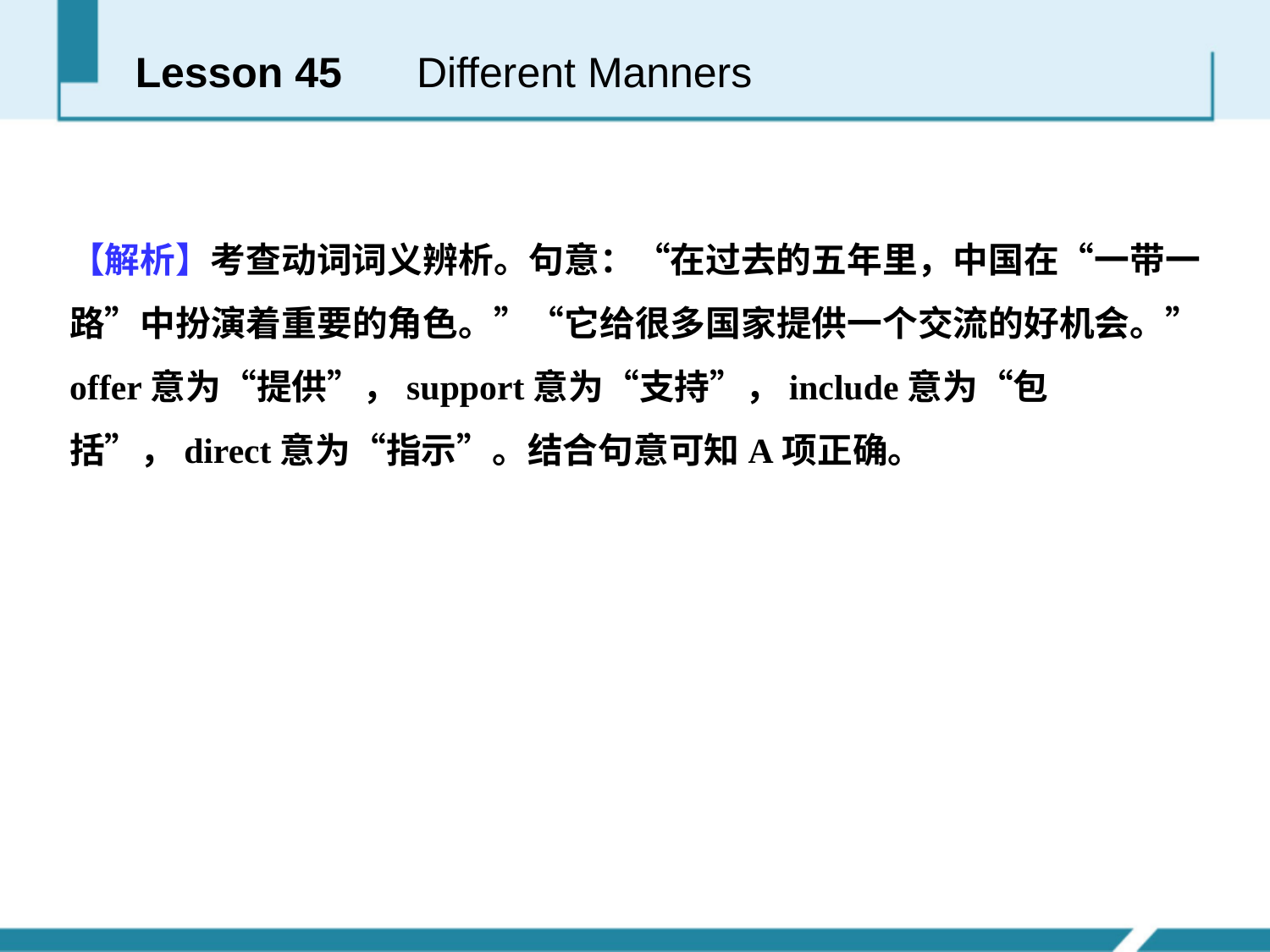

Lesson 45 　Different Manners
【解析】考查动词词义辨析。句意：“在过去的五年里，中国在“一带一路”中扮演着重要的角色。”“它给很多国家提供一个交流的好机会。”offer意为“提供”，support意为“支持”，include意为“包括”，direct意为“指示”。结合句意可知A项正确。